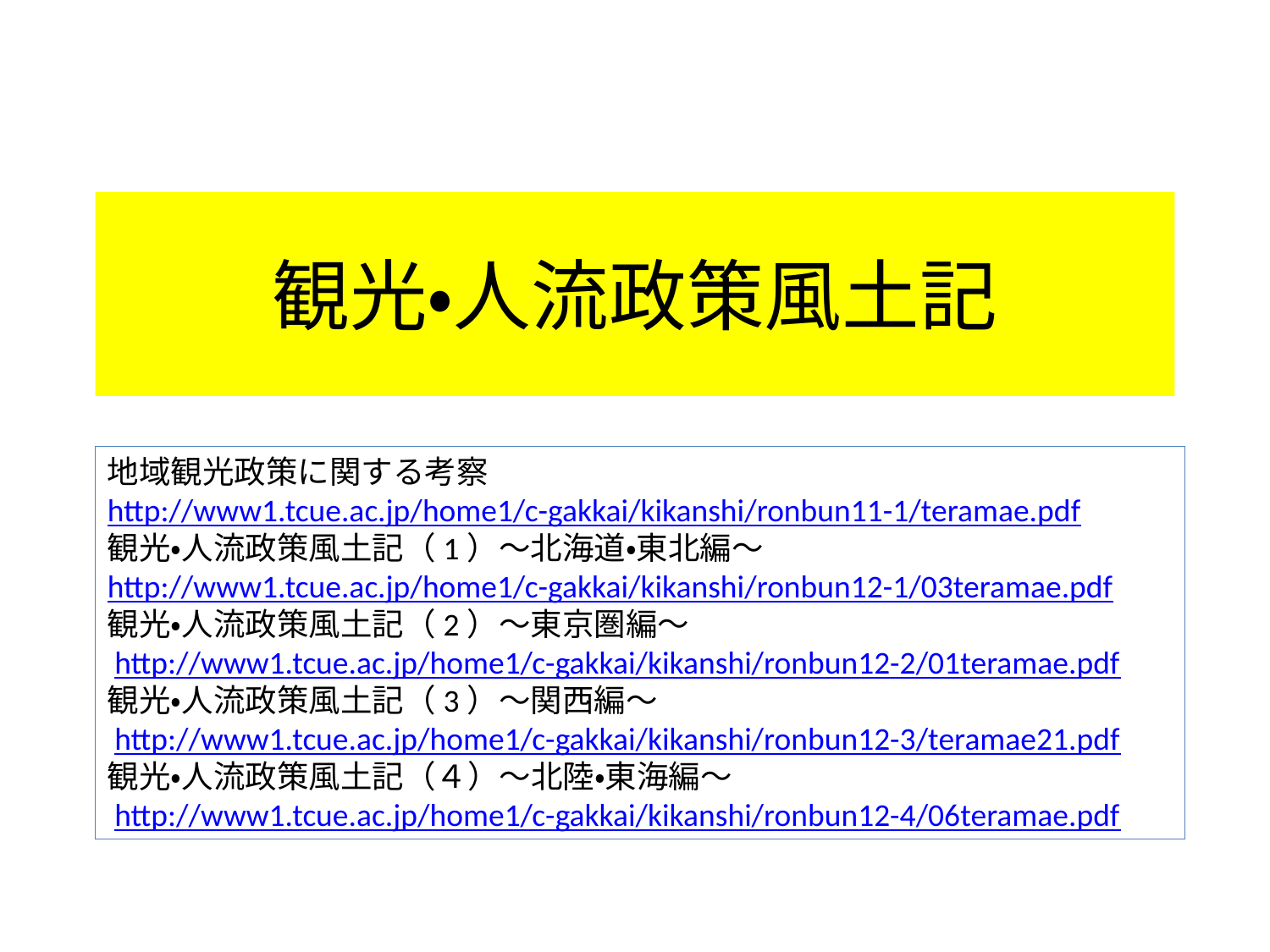

# 観光・人流政策風土記
地域観光政策に関する考察
http://www1.tcue.ac.jp/home1/c-gakkai/kikanshi/ronbun11-1/teramae.pdf
観光・人流政策風土記（1）～北海道・東北編～ http://www1.tcue.ac.jp/home1/c-gakkai/kikanshi/ronbun12-1/03teramae.pdf
観光・人流政策風土記（2）～東京圏編～
 http://www1.tcue.ac.jp/home1/c-gakkai/kikanshi/ronbun12-2/01teramae.pdf
観光・人流政策風土記（3）～関西編～
 http://www1.tcue.ac.jp/home1/c-gakkai/kikanshi/ronbun12-3/teramae21.pdf
観光・人流政策風土記（４）～北陸・東海編～
 http://www1.tcue.ac.jp/home1/c-gakkai/kikanshi/ronbun12-4/06teramae.pdf